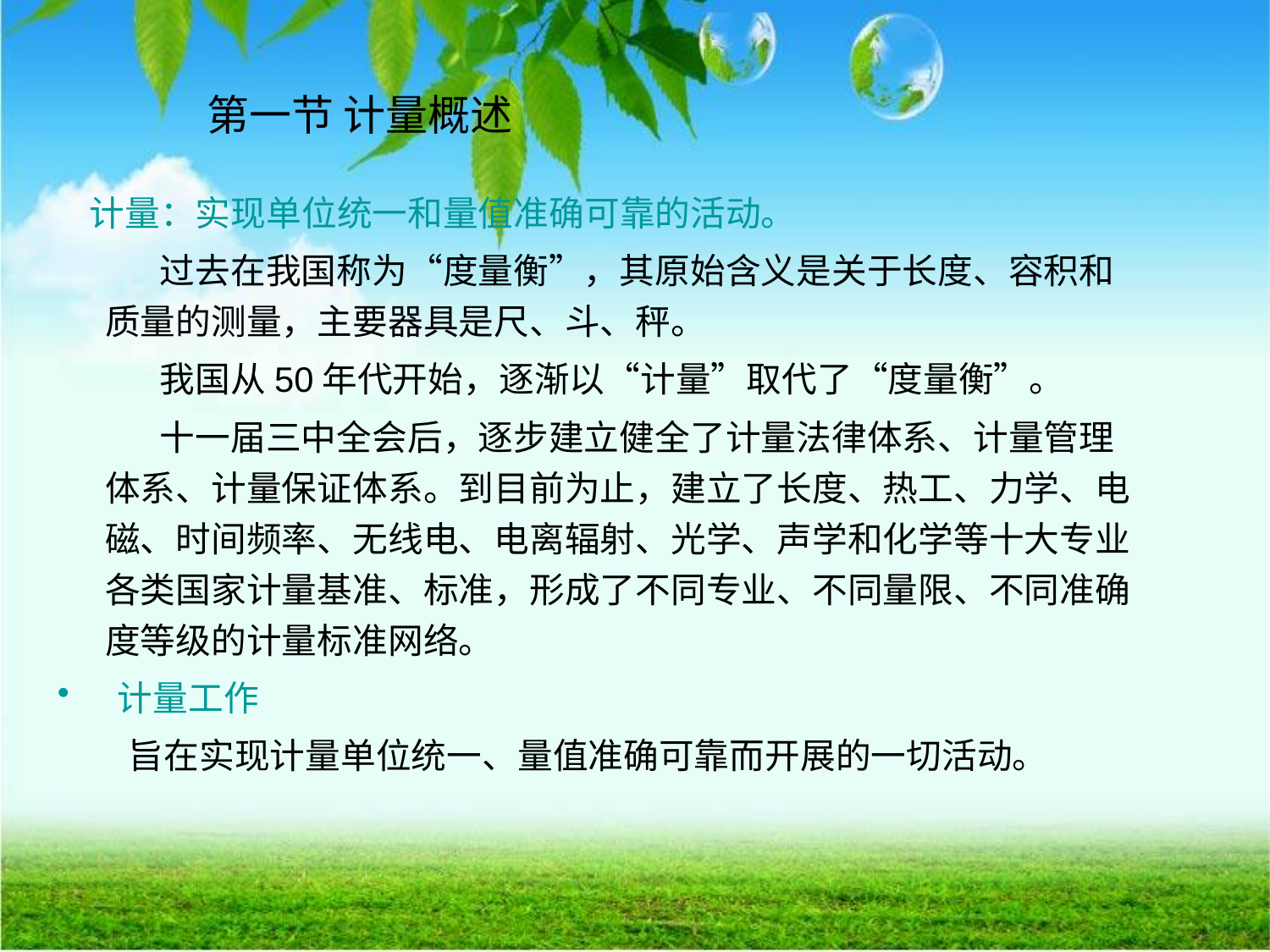

# 第一节 计量概述
   计量：实现单位统一和量值准确可靠的活动。
            过去在我国称为“度量衡”，其原始含义是关于长度、容积和质量的测量，主要器具是尺、斗、秤。
            我国从50年代开始，逐渐以“计量”取代了“度量衡”。
            十一届三中全会后，逐步建立健全了计量法律体系、计量管理体系、计量保证体系。到目前为止，建立了长度、热工、力学、电磁、时间频率、无线电、电离辐射、光学、声学和化学等十大专业各类国家计量基准、标准，形成了不同专业、不同量限、不同准确度等级的计量标准网络。
     计量工作
        旨在实现计量单位统一、量值准确可靠而开展的一切活动。